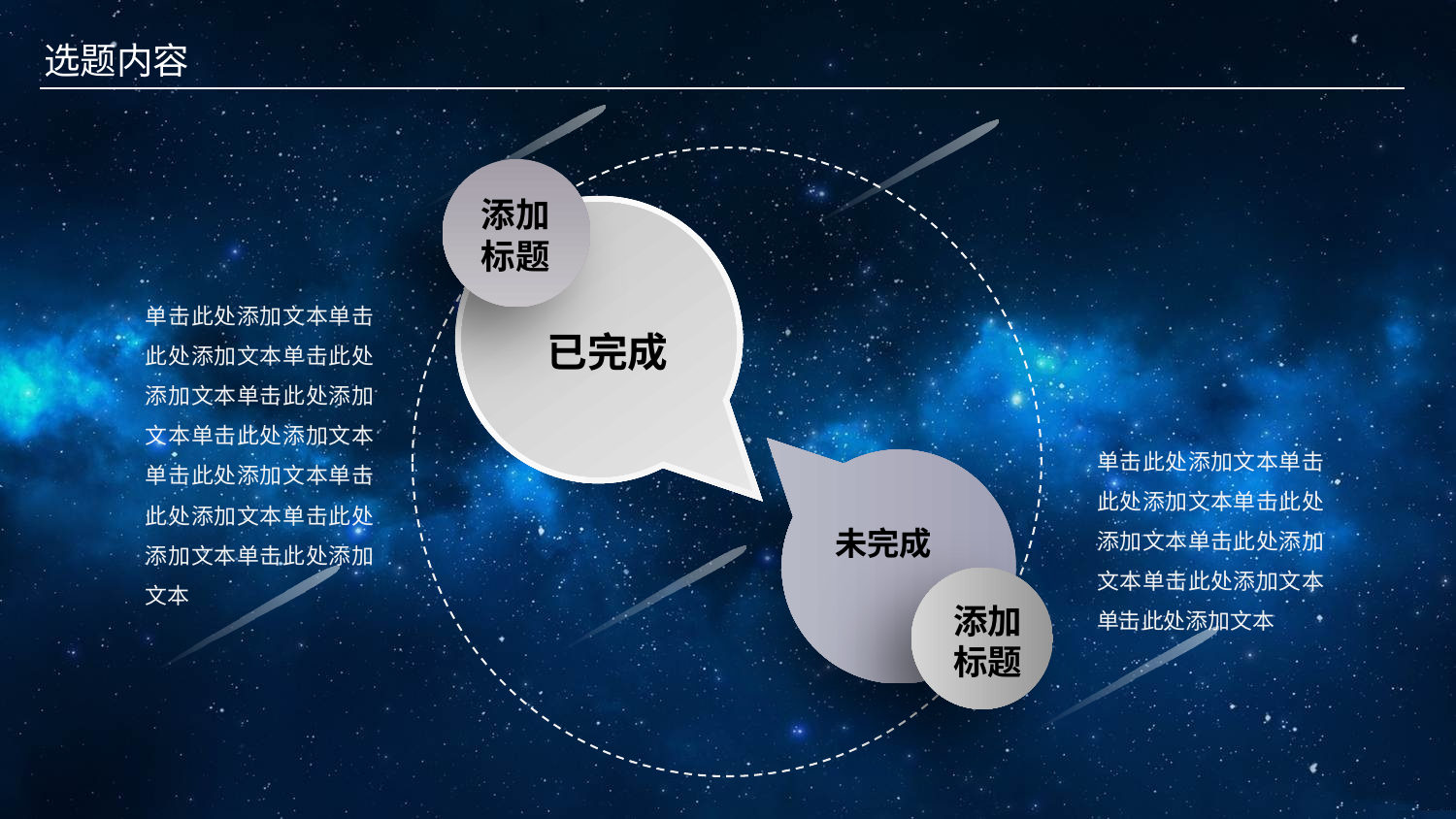

选题内容

添加
标题

单击此处添加文本单击此处添加文本单击此处添加文本单击此处添加文本单击此处添加文本单击此处添加文本单击此处添加文本单击此处添加文本单击此处添加文本

已完成

单击此处添加文本单击此处添加文本单击此处添加文本单击此处添加文本单击此处添加文本单击此处添加文本

未完成

添加
标题